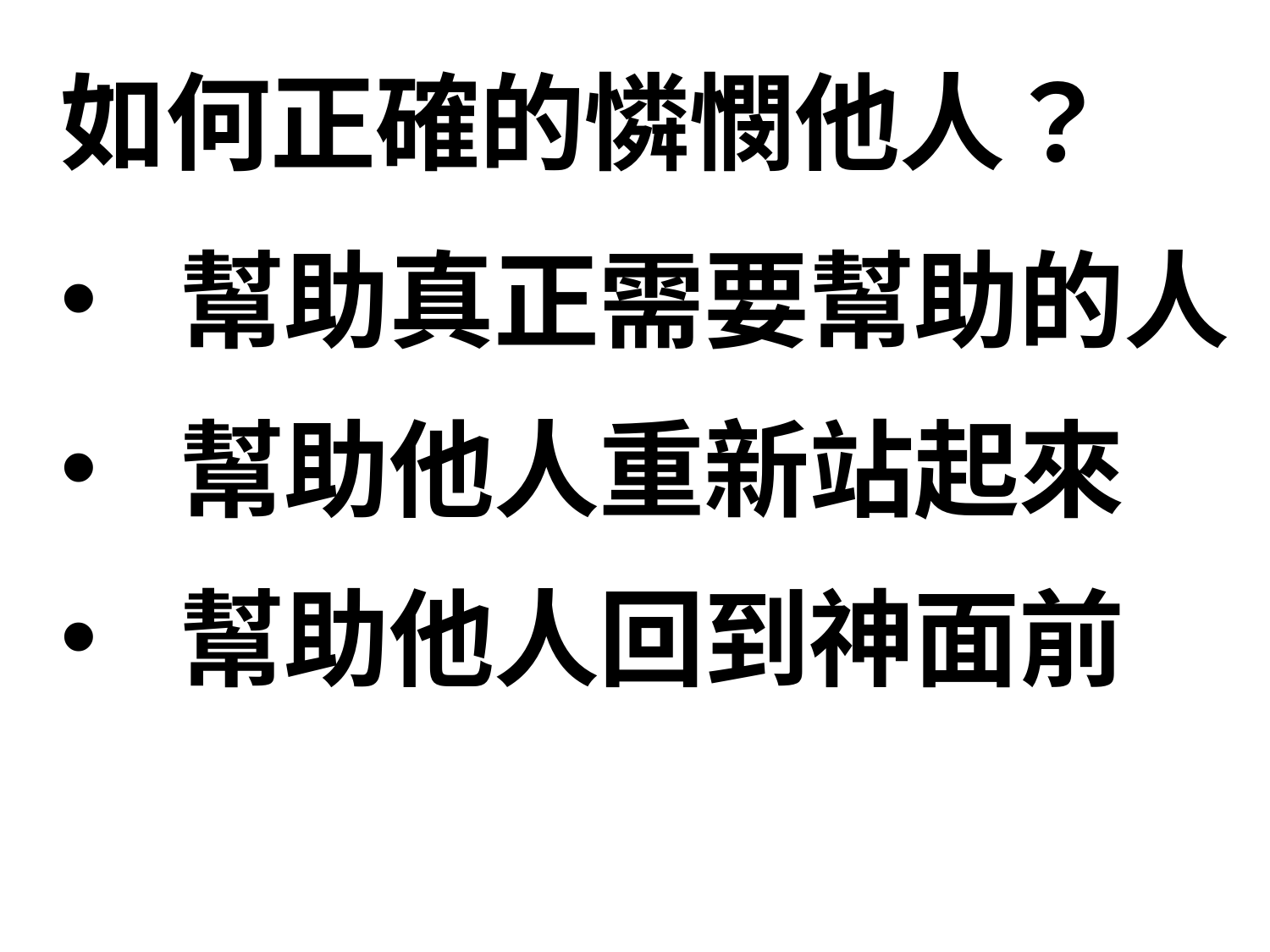

如何正確的憐憫他人？

幫助真正需要幫助的人

幫助他人重新站起來

幫助他人回到神面前